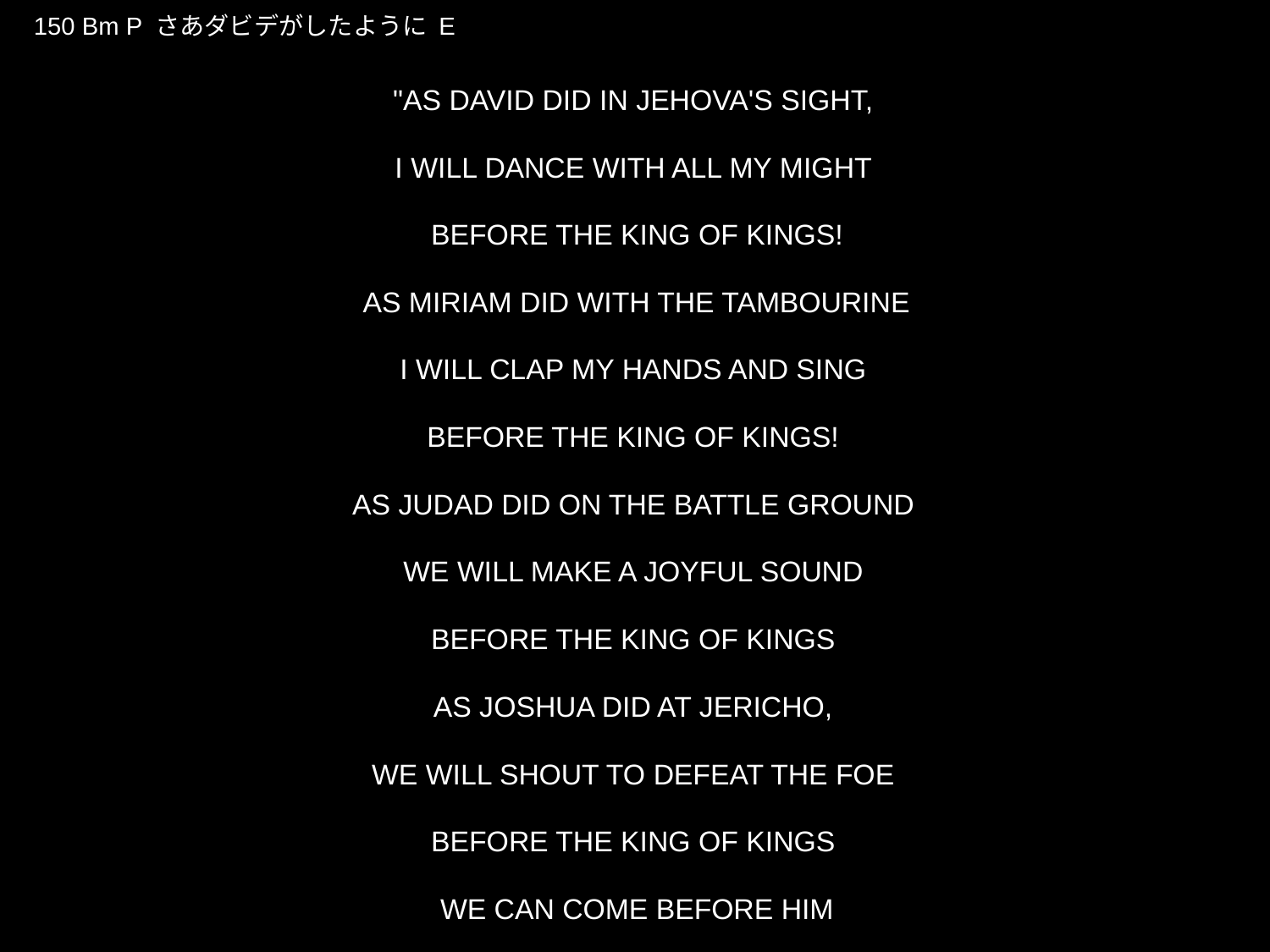

さあだびでがしたように
★P
150 Bm P さあダビデがしたように E
"AS DAVID DID IN JEHOVA'S SIGHT,
I WILL DANCE WITH ALL MY MIGHT
BEFORE THE KING OF KINGS!
 AS MIRIAM DID WITH THE TAMBOURINE
I WILL CLAP MY HANDS AND SING
BEFORE THE KING OF KINGS!
AS JUDAD DID ON THE BATTLE GROUND
WE WILL MAKE A JOYFUL SOUND
BEFORE THE KING OF KINGS
AS JOSHUA DID AT JERICHO,
WE WILL SHOUT TO DEFEAT THE FOE
BEFORE THE KING OF KINGS
 WE CAN COME BEFORE HIM
AND WORSHIP HIM TODAY
WE CAN NOW ADORE HIM JESUS MADE A WAYI"
★５